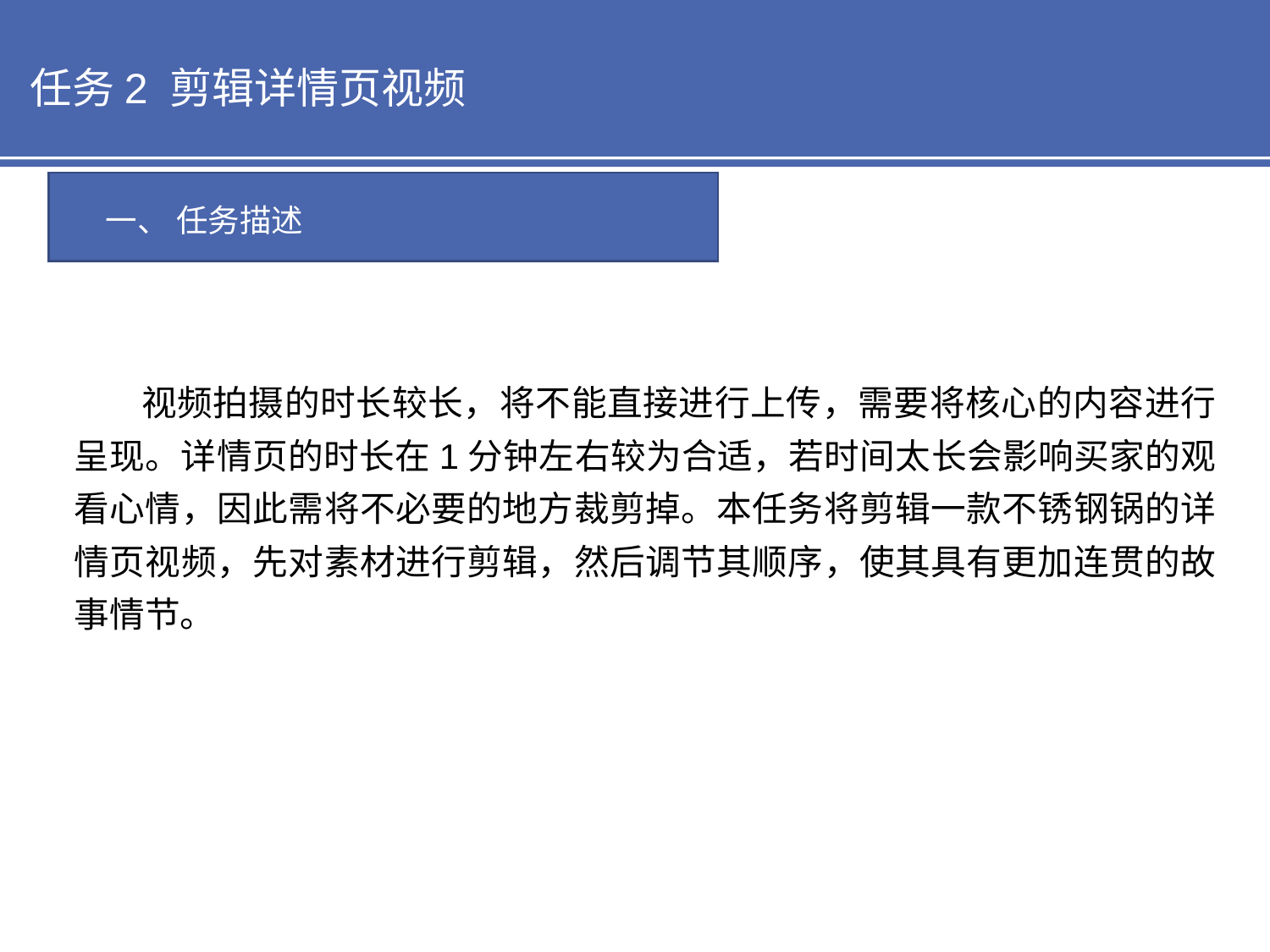

任务2 剪辑详情页视频

一、 任务描述

       视频拍摄的时长较长，将不能直接进行上传，需要将核心的内容进行呈现。详情页的时长在1分钟左右较为合适，若时间太长会影响买家的观看心情，因此需将不必要的地方裁剪掉。本任务将剪辑一款不锈钢锅的详情页视频，先对素材进行剪辑，然后调节其顺序，使其具有更加连贯的故事情节。